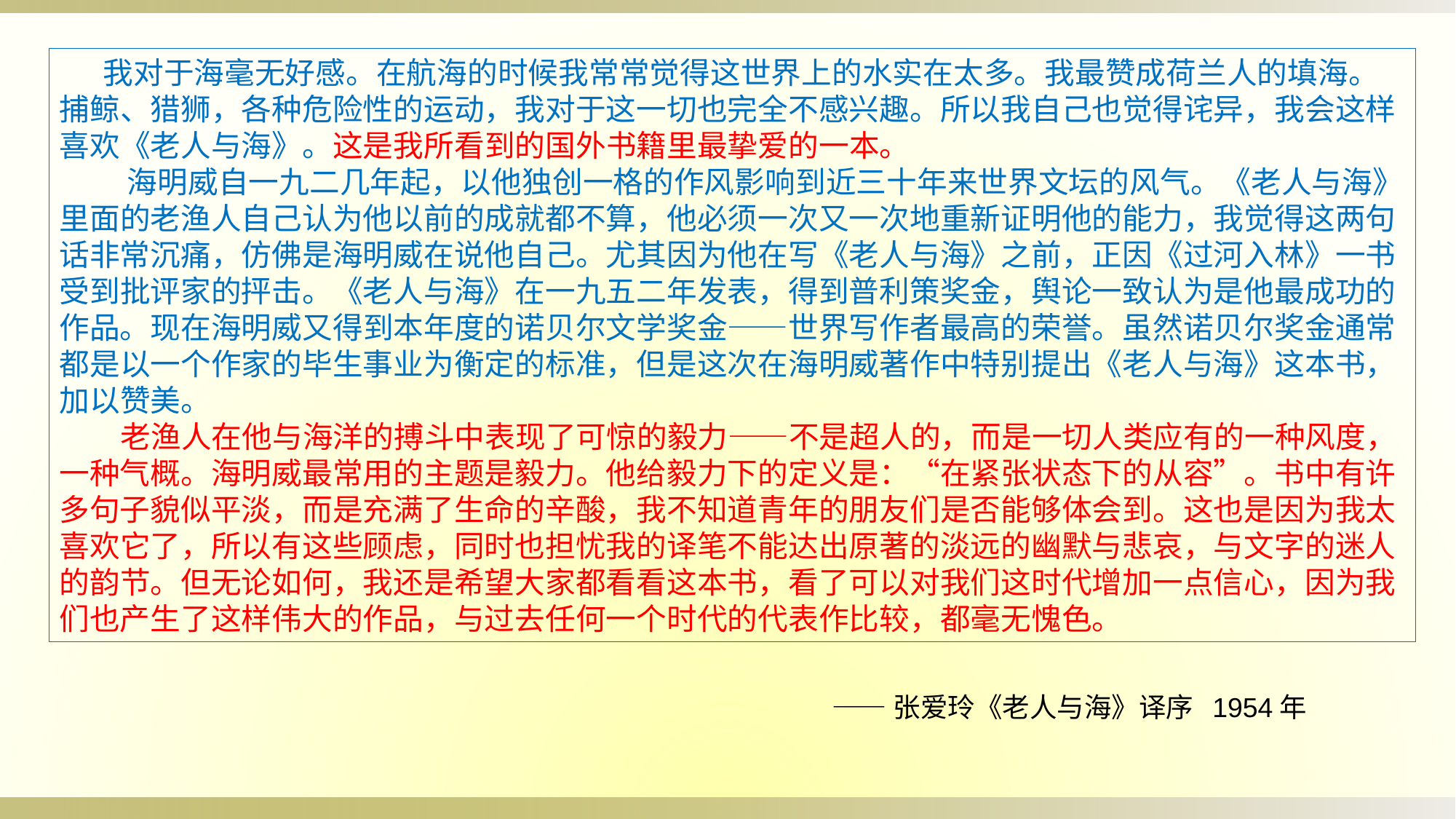

我对于海毫无好感。在航海的时候我常常觉得这世界上的水实在太多。我最赞成荷兰人的填海。
捕鲸、猎狮，各种危险性的运动，我对于这一切也完全不感兴趣。所以我自己也觉得诧异，我会这样喜欢《老人与海》。这是我所看到的国外书籍里最挚爱的一本。
         海明威自一九二几年起，以他独创一格的作风影响到近三十年来世界文坛的风气。《老人与海》里面的老渔人自己认为他以前的成就都不算，他必须一次又一次地重新证明他的能力，我觉得这两句话非常沉痛，仿佛是海明威在说他自己。尤其因为他在写《老人与海》之前，正因《过河入林》一书受到批评家的抨击。《老人与海》在一九五二年发表，得到普利策奖金，舆论一致认为是他最成功的作品。现在海明威又得到本年度的诺贝尔文学奖金——世界写作者最高的荣誉。虽然诺贝尔奖金通常都是以一个作家的毕生事业为衡定的标准，但是这次在海明威著作中特别提出《老人与海》这本书，加以赞美。
        老渔人在他与海洋的搏斗中表现了可惊的毅力——不是超人的，而是一切人类应有的一种风度，一种气概。海明威最常用的主题是毅力。他给毅力下的定义是：“在紧张状态下的从容”。书中有许多句子貌似平淡，而是充满了生命的辛酸，我不知道青年的朋友们是否能够体会到。这也是因为我太喜欢它了，所以有这些顾虑，同时也担忧我的译笔不能达出原著的淡远的幽默与悲哀，与文字的迷人的韵节。但无论如何，我还是希望大家都看看这本书，看了可以对我们这时代增加一点信心，因为我们也产生了这样伟大的作品，与过去任何一个时代的代表作比较，都毫无愧色。
                                           ——张爱玲《老人与海》译序  1954年